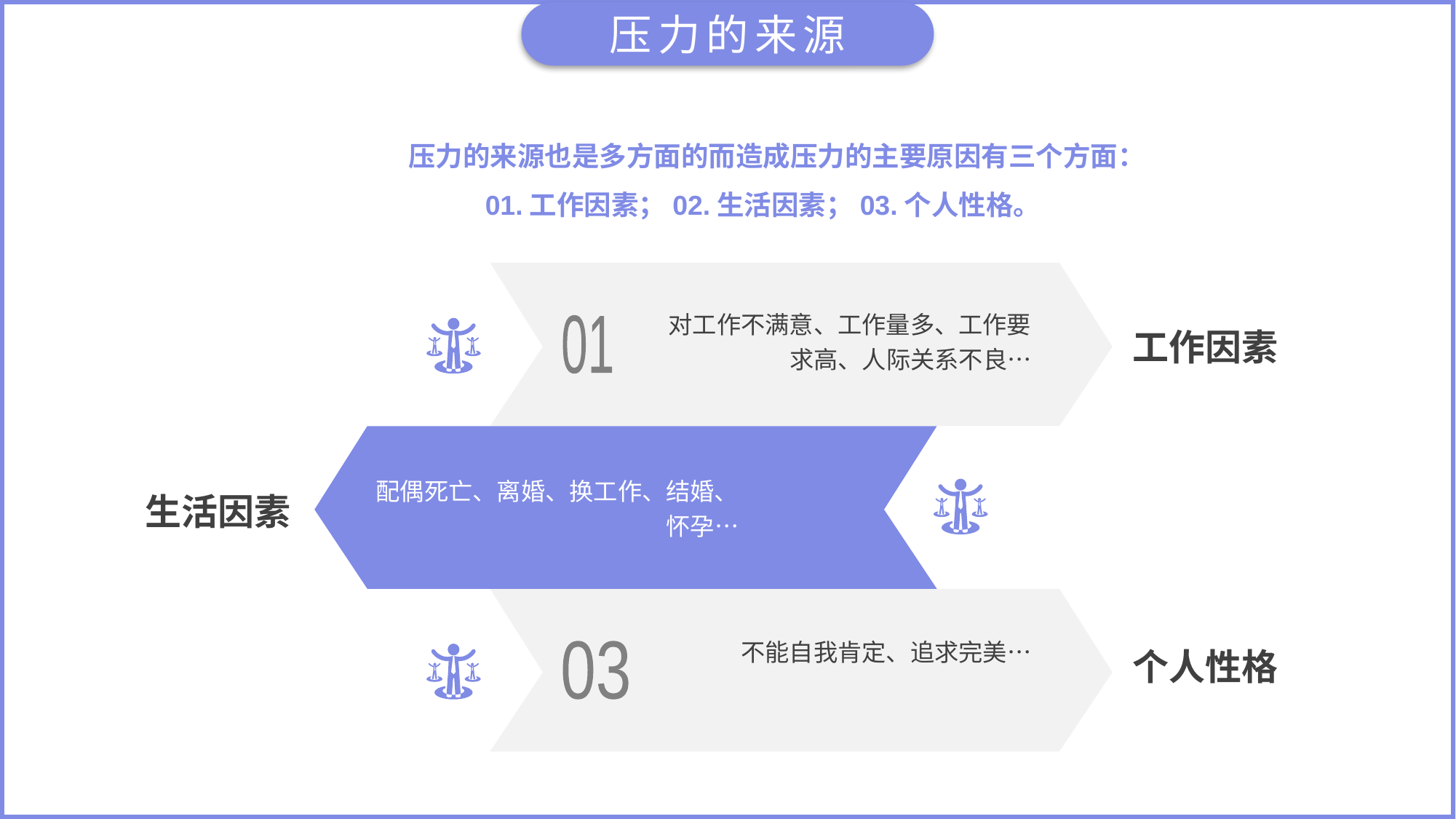

压力的来源
压力的来源也是多方面的而造成压力的主要原因有三个方面：
01.工作因素；02.生活因素；03.个人性格。

对工作不满意、工作量多、工作要求高、人际关系不良…
01

工作因素

配偶死亡、离婚、换工作、结婚、怀孕…

02
生活因素

不能自我肯定、追求完美…
03

个人性格